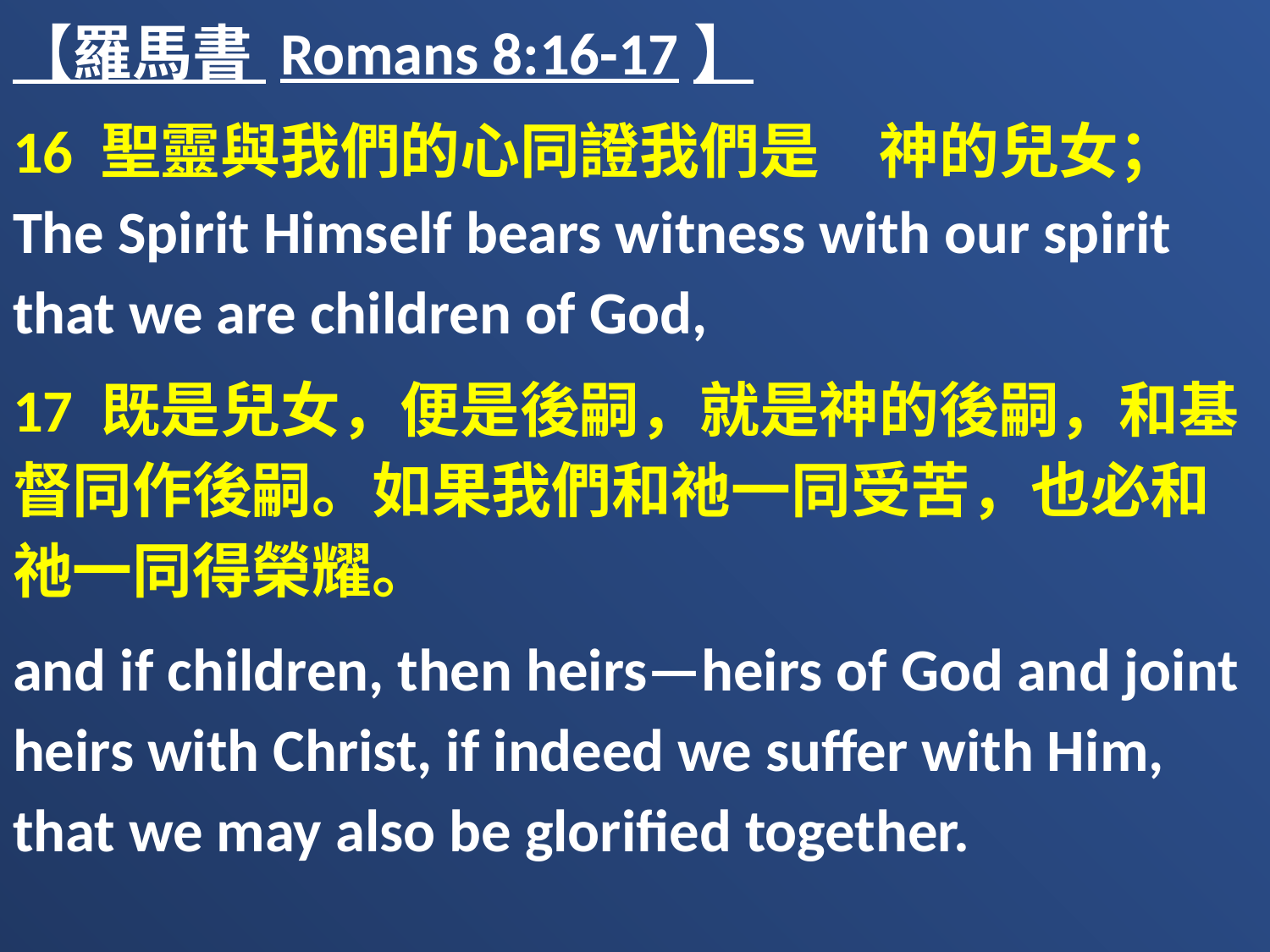

【羅馬書 Romans 8:16-17】
16 聖靈與我們的心同證我們是　神的兒女；The Spirit Himself bears witness with our spirit that we are children of God,
17 既是兒女，便是後嗣，就是神的後嗣，和基督同作後嗣。如果我們和祂一同受苦，也必和祂一同得榮耀。
and if children, then heirs—heirs of God and joint heirs with Christ, if indeed we suffer with Him, that we may also be glorified together.